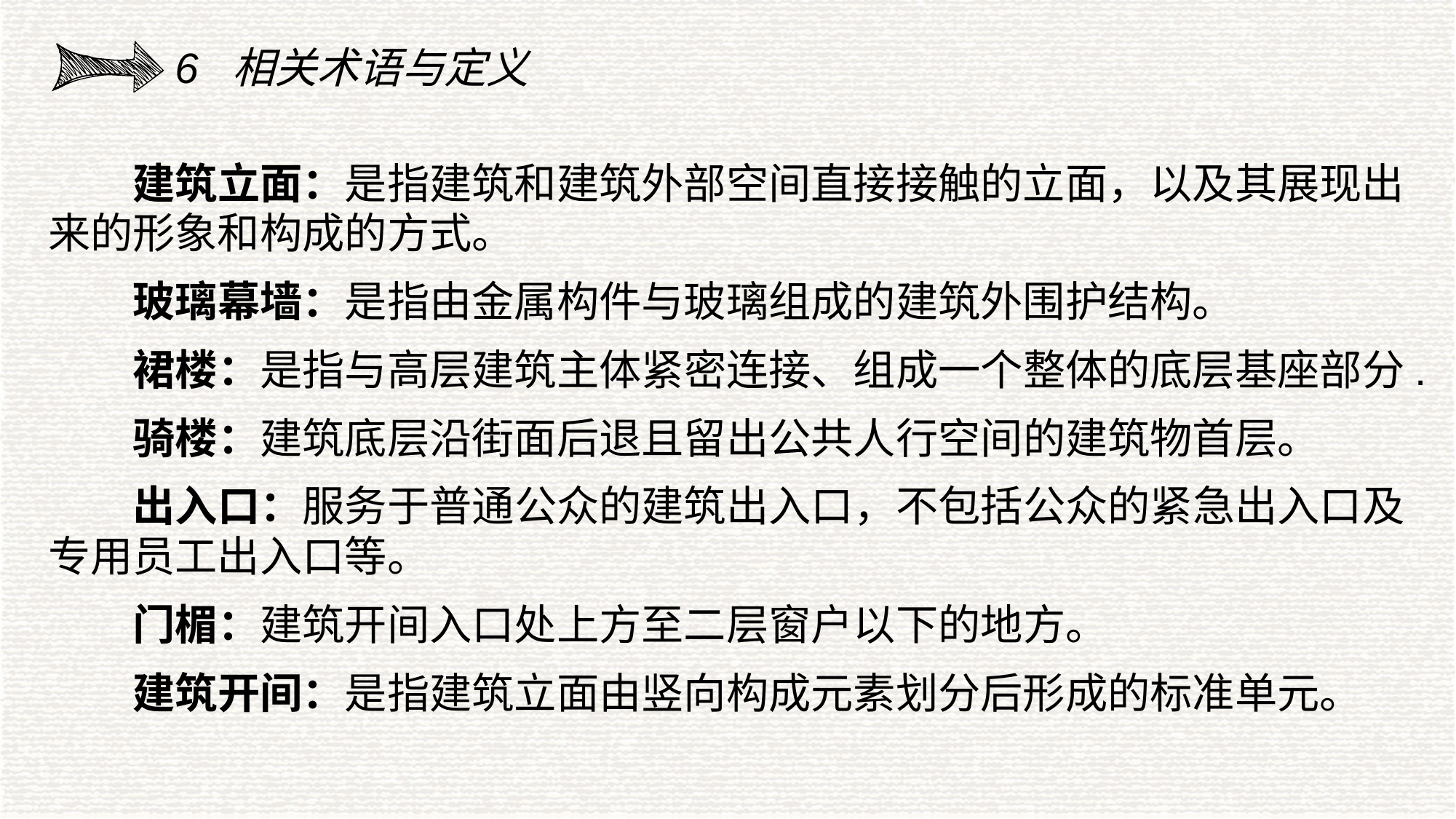

6  相关术语与定义

建筑立面：是指建筑和建筑外部空间直接接触的立面，以及其展现出来的形象和构成的方式。
玻璃幕墙：是指由金属构件与玻璃组成的建筑外围护结构。
裙楼：是指与高层建筑主体紧密连接、组成一个整体的底层基座部分.
骑楼：建筑底层沿街面后退且留出公共人行空间的建筑物首层。
出入口：服务于普通公众的建筑出入口，不包括公众的紧急出入口及专用员工出入口等。
门楣：建筑开间入口处上方至二层窗户以下的地方。
建筑开间：是指建筑立面由竖向构成元素划分后形成的标准单元。